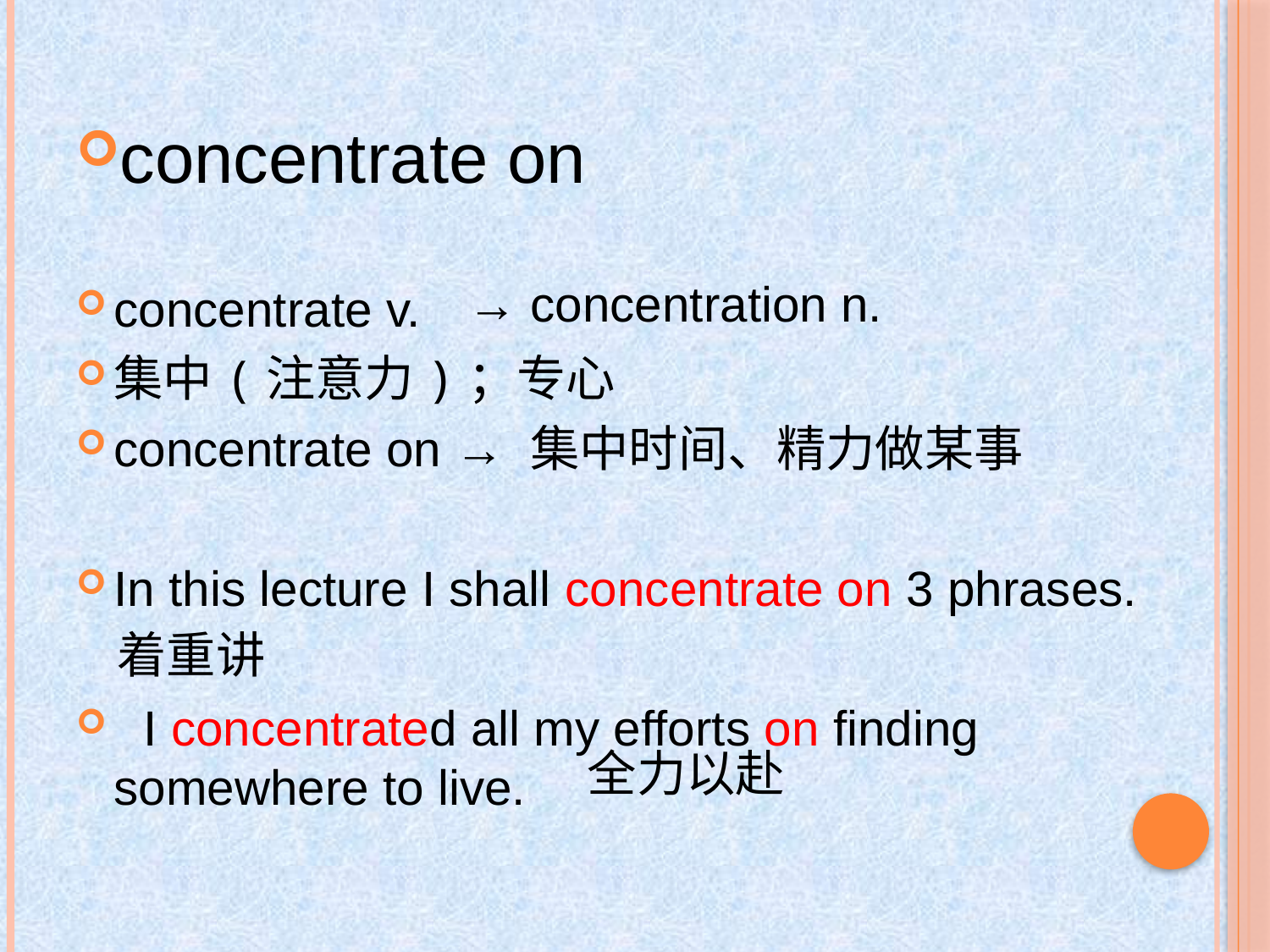

concentrate on

concentrate v.
集中(注意力)；专心
concentrate on → 集中时间、精力做某事

In this lecture I shall concentrate on 3 phrases.

 I concentrated all my efforts on finding somewhere to live.

→ concentration n.
着重讲
全力以赴